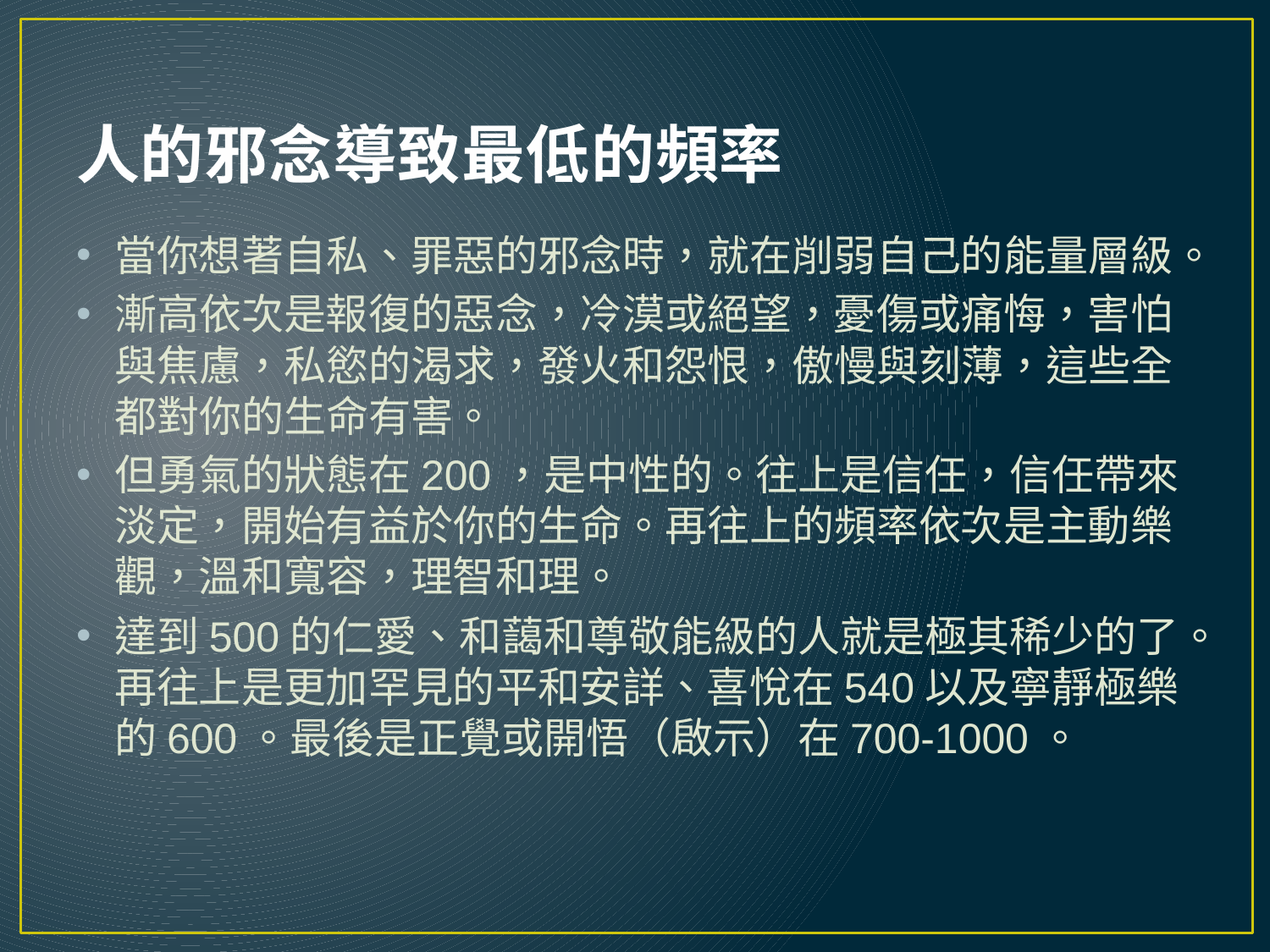

# 人的邪念導致最低的頻率
當你想著自私、罪惡的邪念時，就在削弱自己的能量層級。
漸高依次是報復的惡念，冷漠或絕望，憂傷或痛悔，害怕與焦慮，私慾的渴求，發火和怨恨，傲慢與刻薄，這些全都對你的生命有害。
但勇氣的狀態在200，是中性的。往上是信任，信任帶來淡定，開始有益於你的生命。再往上的頻率依次是主動樂觀，溫和寬容，理智和理。
達到500的仁愛、和藹和尊敬能級的人就是極其稀少的了。再往上是更加罕見的平和安詳、喜悅在540以及寧靜極樂的600。最後是正覺或開悟（啟示）在700-1000。